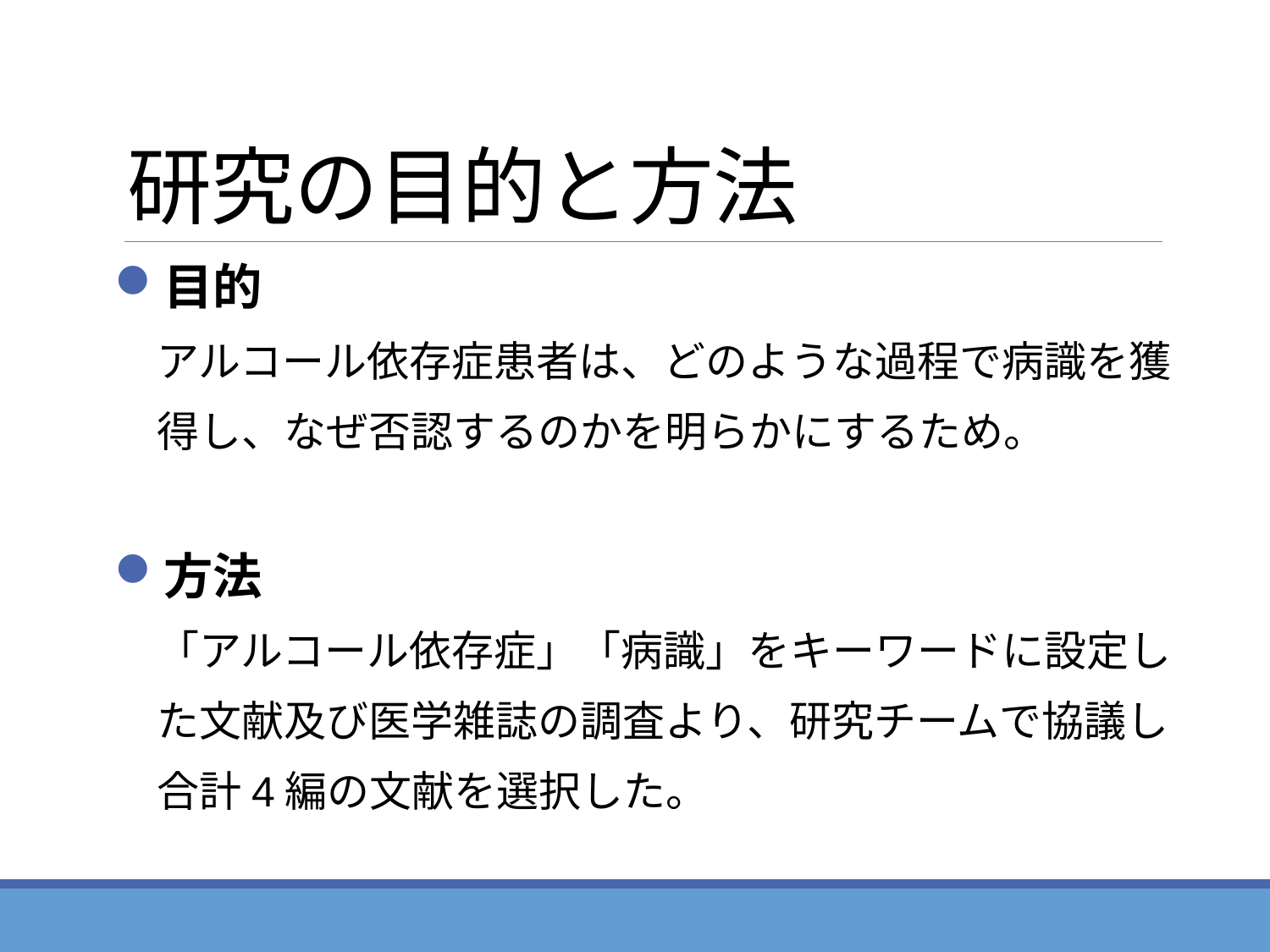

# 研究の目的と方法
目的
　アルコール依存症患者は、どのような過程で病識を獲
　得し、なぜ否認するのかを明らかにするため。

方法
　「アルコール依存症」「病識」をキーワードに設定し
　た文献及び医学雑誌の調査より、研究チームで協議し
　合計4編の文献を選択した。